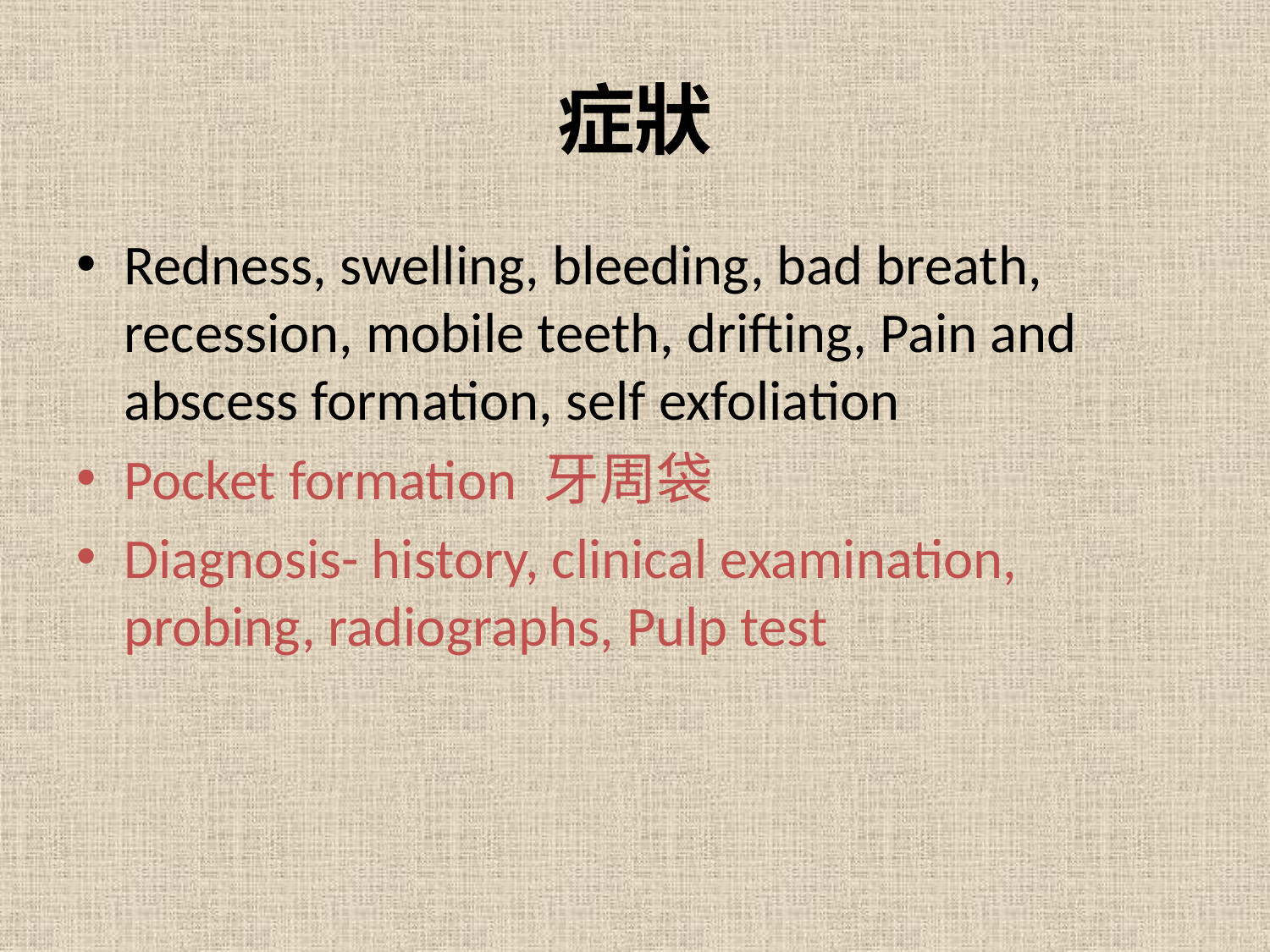

# 症狀
Redness, swelling, bleeding, bad breath, recession, mobile teeth, drifting, Pain and abscess formation, self exfoliation
Pocket formation 牙周袋
Diagnosis- history, clinical examination, probing, radiographs, Pulp test